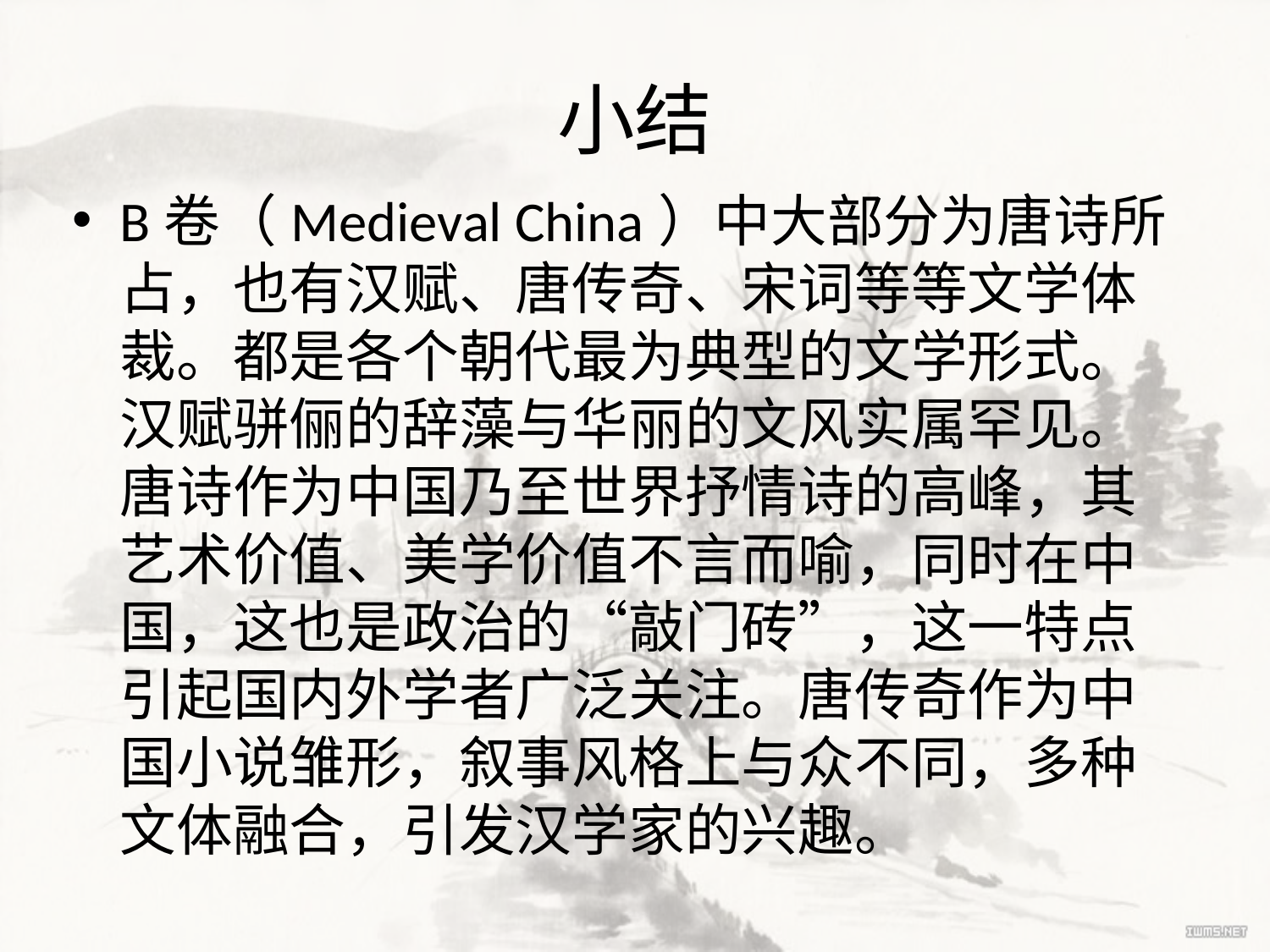

# 小结
B卷（Medieval China）中大部分为唐诗所占，也有汉赋、唐传奇、宋词等等文学体裁。都是各个朝代最为典型的文学形式。汉赋骈俪的辞藻与华丽的文风实属罕见。唐诗作为中国乃至世界抒情诗的高峰，其艺术价值、美学价值不言而喻，同时在中国，这也是政治的“敲门砖”，这一特点引起国内外学者广泛关注。唐传奇作为中国小说雏形，叙事风格上与众不同，多种文体融合，引发汉学家的兴趣。